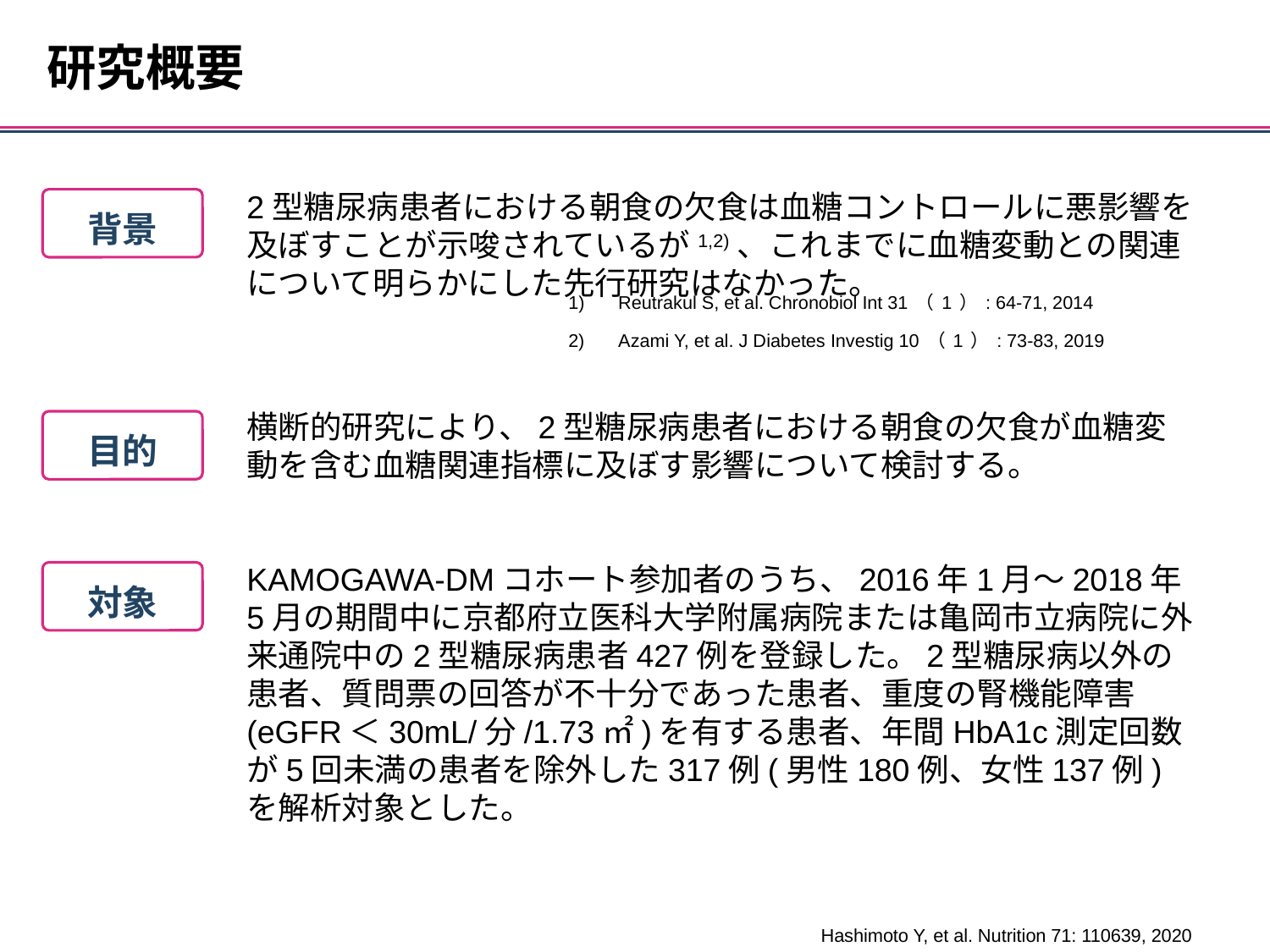

研究概要
2型糖尿病患者における朝食の欠食は血糖コントロールに悪影響を及ぼすことが示唆されているが1,2)、これまでに血糖変動との関連について明らかにした先行研究はなかった。

背景
1)　Reutrakul S, et al. Chronobiol Int 31（1）: 64-71, 2014
2)　Azami Y, et al. J Diabetes Investig 10（1）: 73-83, 2019
横断的研究により、2型糖尿病患者における朝食の欠食が血糖変動を含む血糖関連指標に及ぼす影響について検討する。

目的
KAMOGAWA-DMコホート参加者のうち、2016年1月～2018年5月の期間中に京都府立医科大学附属病院または亀岡市立病院に外来通院中の2型糖尿病患者427例を登録した。2型糖尿病以外の患者、質問票の回答が不十分であった患者、重度の腎機能障害(eGFR＜30mL/分/1.73㎡)を有する患者、年間HbA1c測定回数が5回未満の患者を除外した317例(男性180例、女性137例)を解析対象とした。

対象
Hashimoto Y, et al. Nutrition 71: 110639, 2020